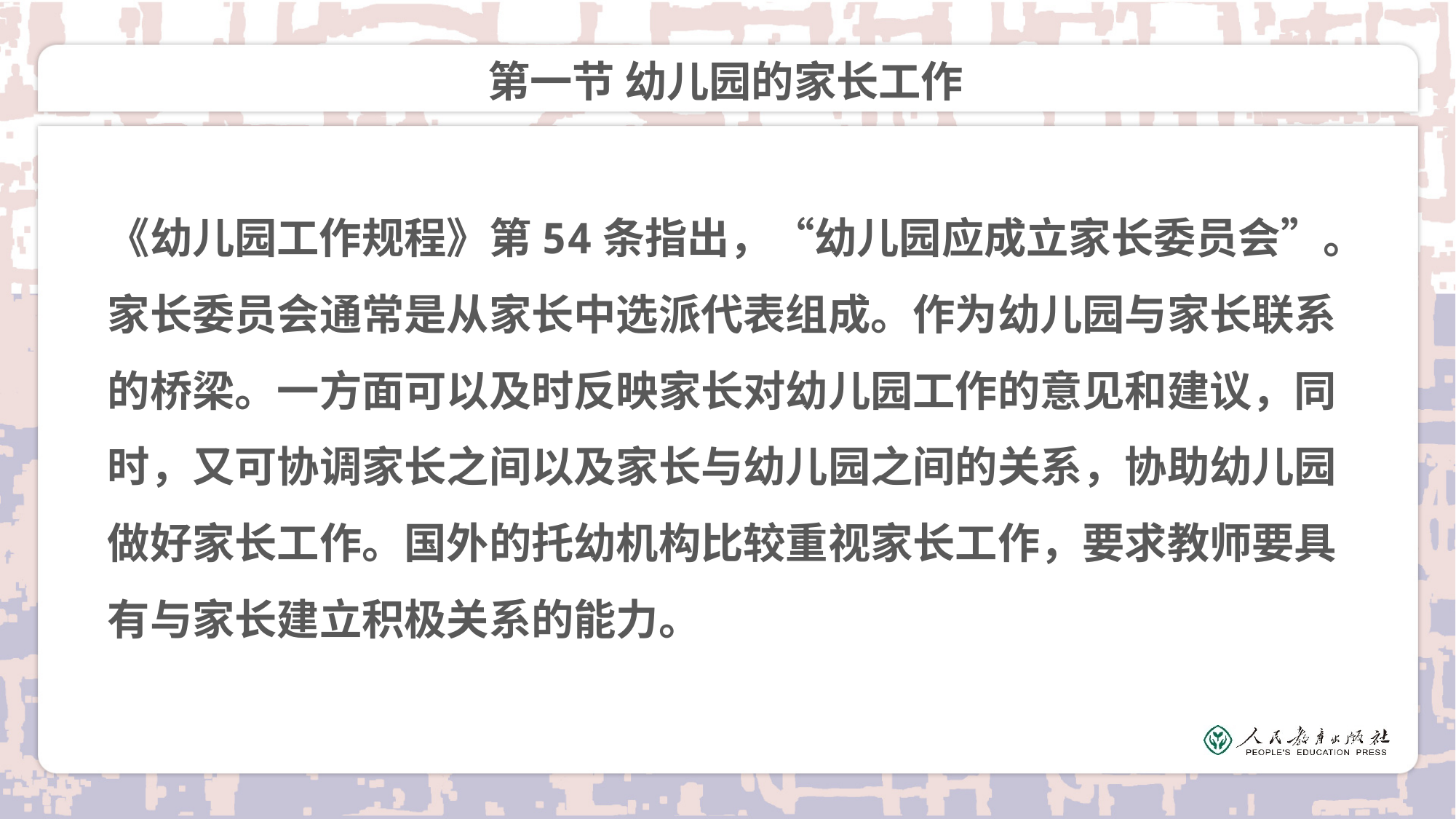

# 第一节 幼儿园的家长工作
《幼儿园工作规程》第54条指出，“幼儿园应成立家长委员会”。家长委员会通常是从家长中选派代表组成。作为幼儿园与家长联系的桥梁。一方面可以及时反映家长对幼儿园工作的意见和建议，同时，又可协调家长之间以及家长与幼儿园之间的关系，协助幼儿园做好家长工作。国外的托幼机构比较重视家长工作，要求教师要具有与家长建立积极关系的能力。